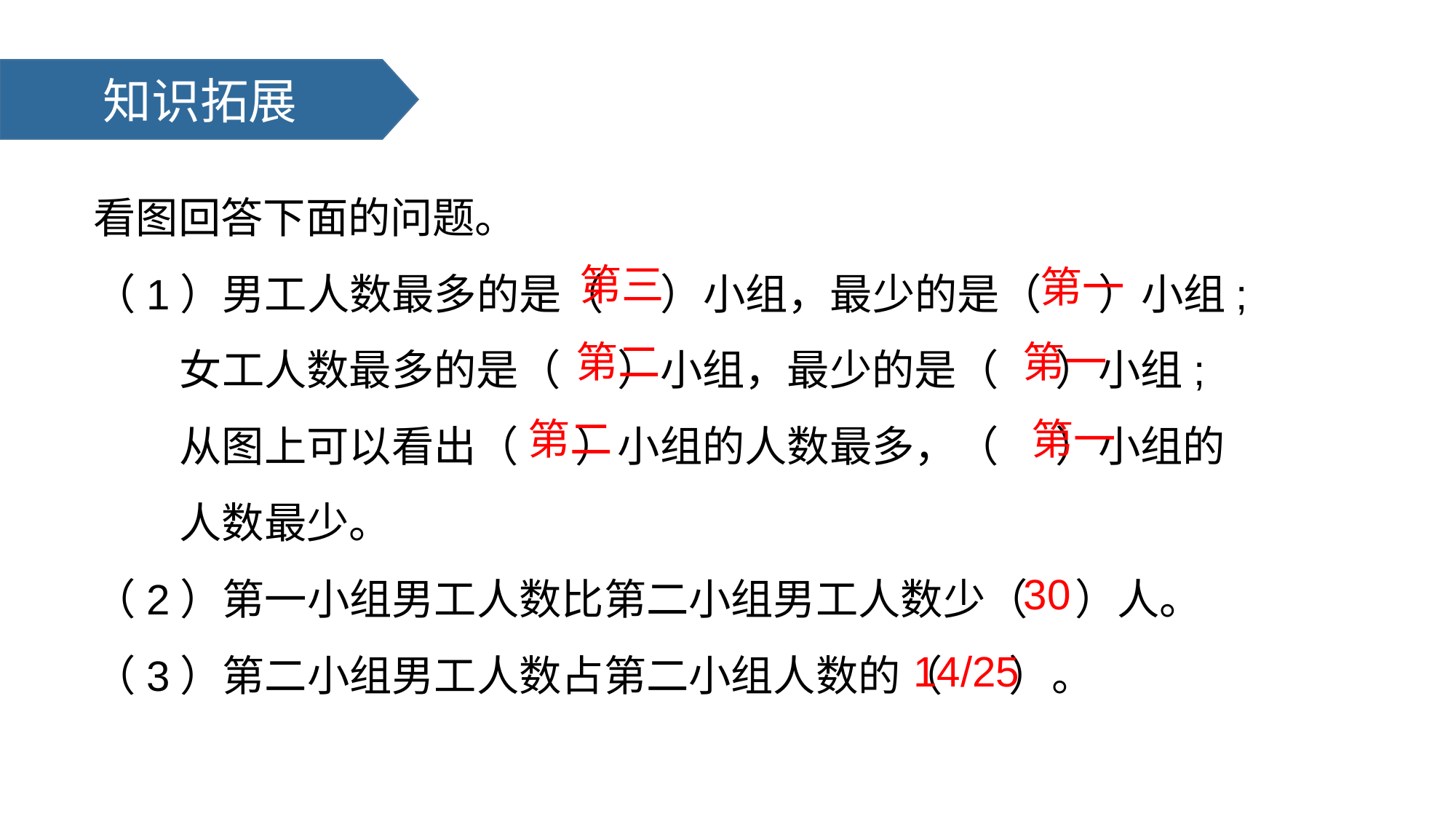

知识拓展
看图回答下面的问题。
（1）男工人数最多的是（      ）小组，最少的是（      ）小组;
        女工人数最多的是（      ）小组，最少的是（      ）小组;
        从图上可以看出（      ）小组的人数最多，（      ）小组的
        人数最少。
（2）第一小组男工人数比第二小组男工人数少（     ）人。
（3）第二小组男工人数占第二小组人数的（       ）。
第三
第一
第一
第二
第一
第二
30
14/25